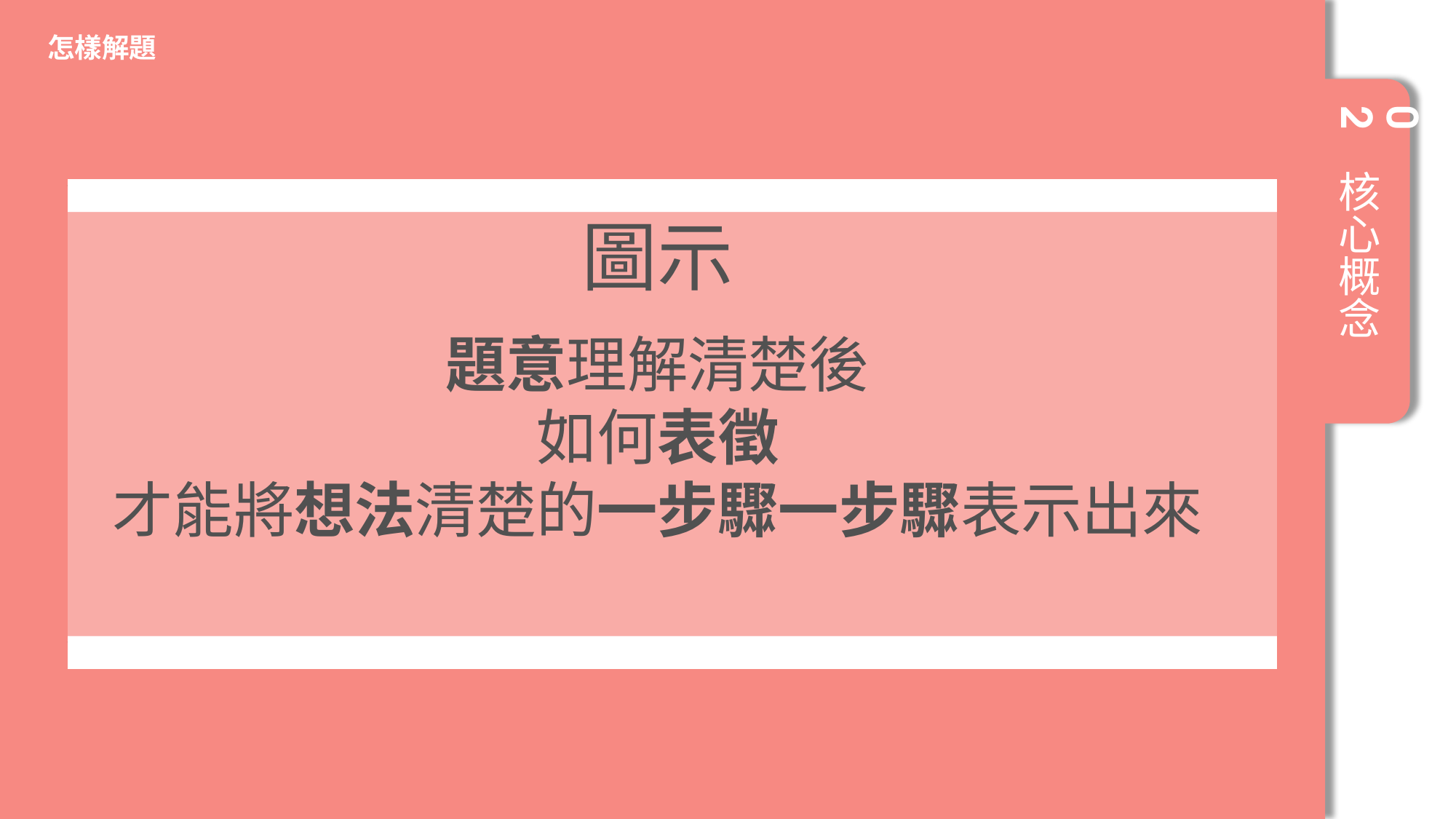

怎樣解題
02
核心概念

圖示
題意理解清楚後
如何表徵
才能將想法清楚的一步驟一步驟表示出來